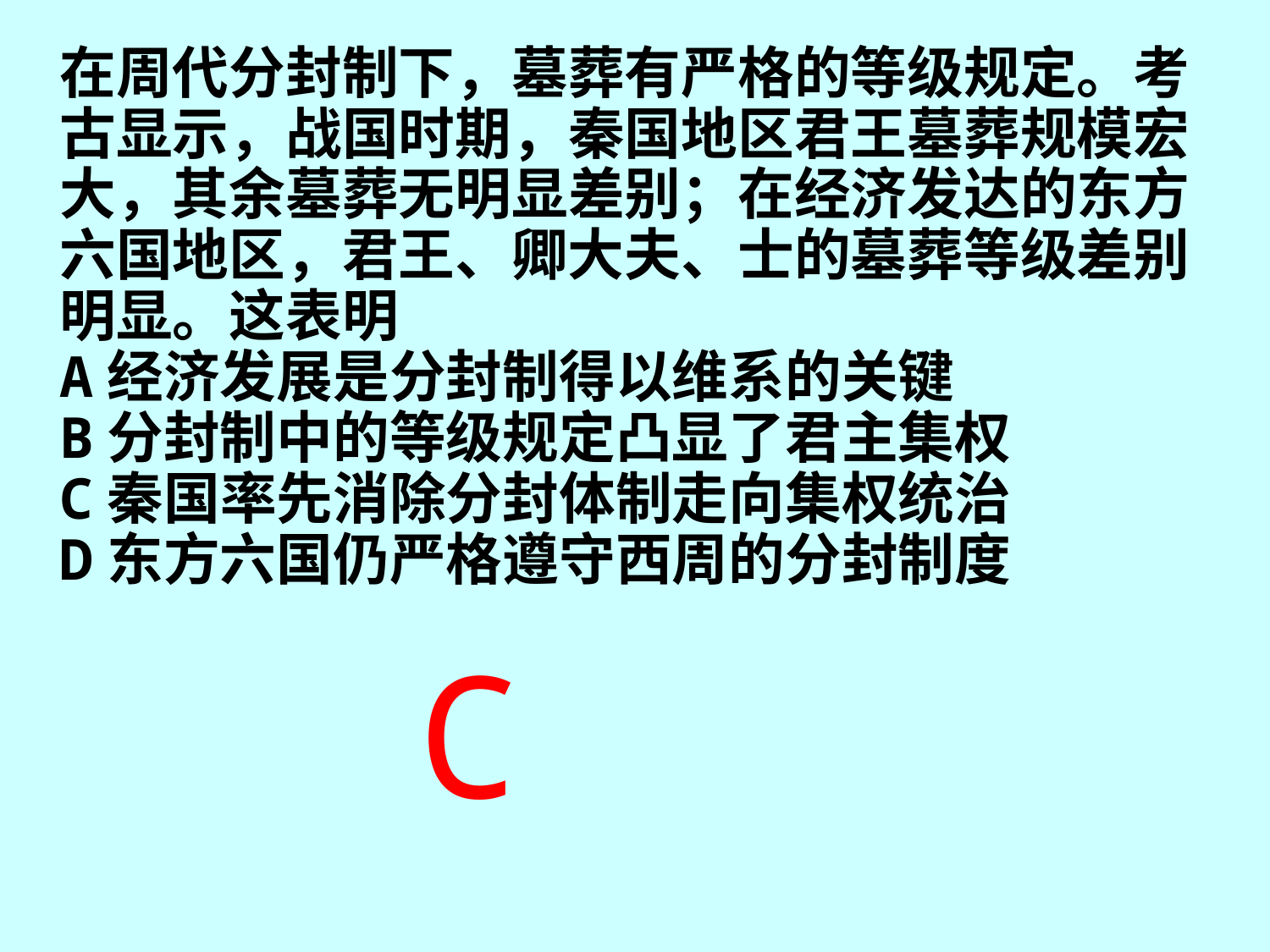

在周代分封制下，墓葬有严格的等级规定。考古显示，战国时期，秦国地区君王墓葬规模宏大，其余墓葬无明显差别；在经济发达的东方六国地区，君王、卿大夫、士的墓葬等级差别明显。这表明
A经济发展是分封制得以维系的关键
B分封制中的等级规定凸显了君主集权
C秦国率先消除分封体制走向集权统治
D东方六国仍严格遵守西周的分封制度
C